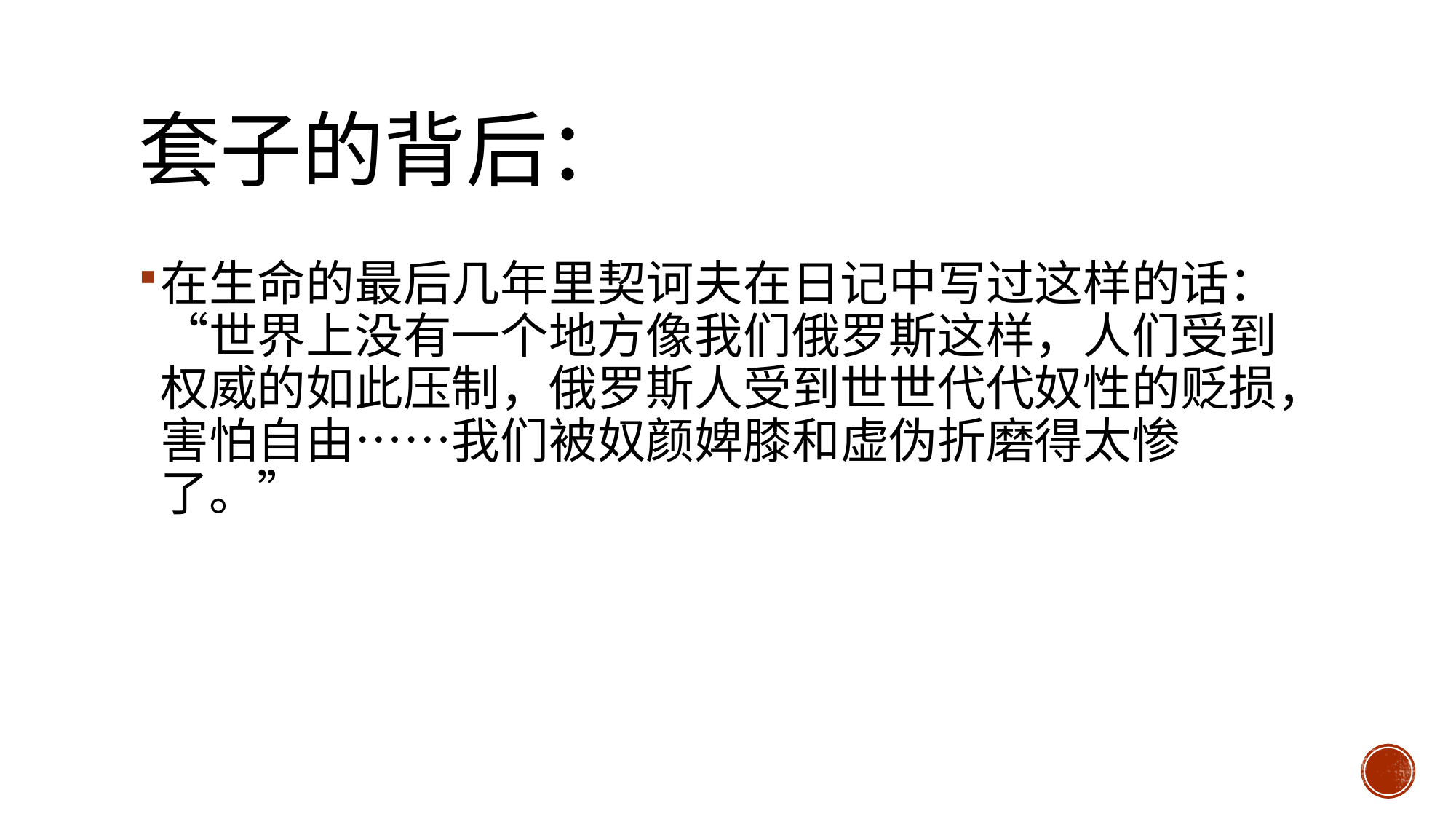

# 套子的背后：
在生命的最后几年里契诃夫在日记中写过这样的话：“世界上没有一个地方像我们俄罗斯这样，人们受到权威的如此压制，俄罗斯人受到世世代代奴性的贬损，害怕自由……我们被奴颜婢膝和虚伪折磨得太惨了。”